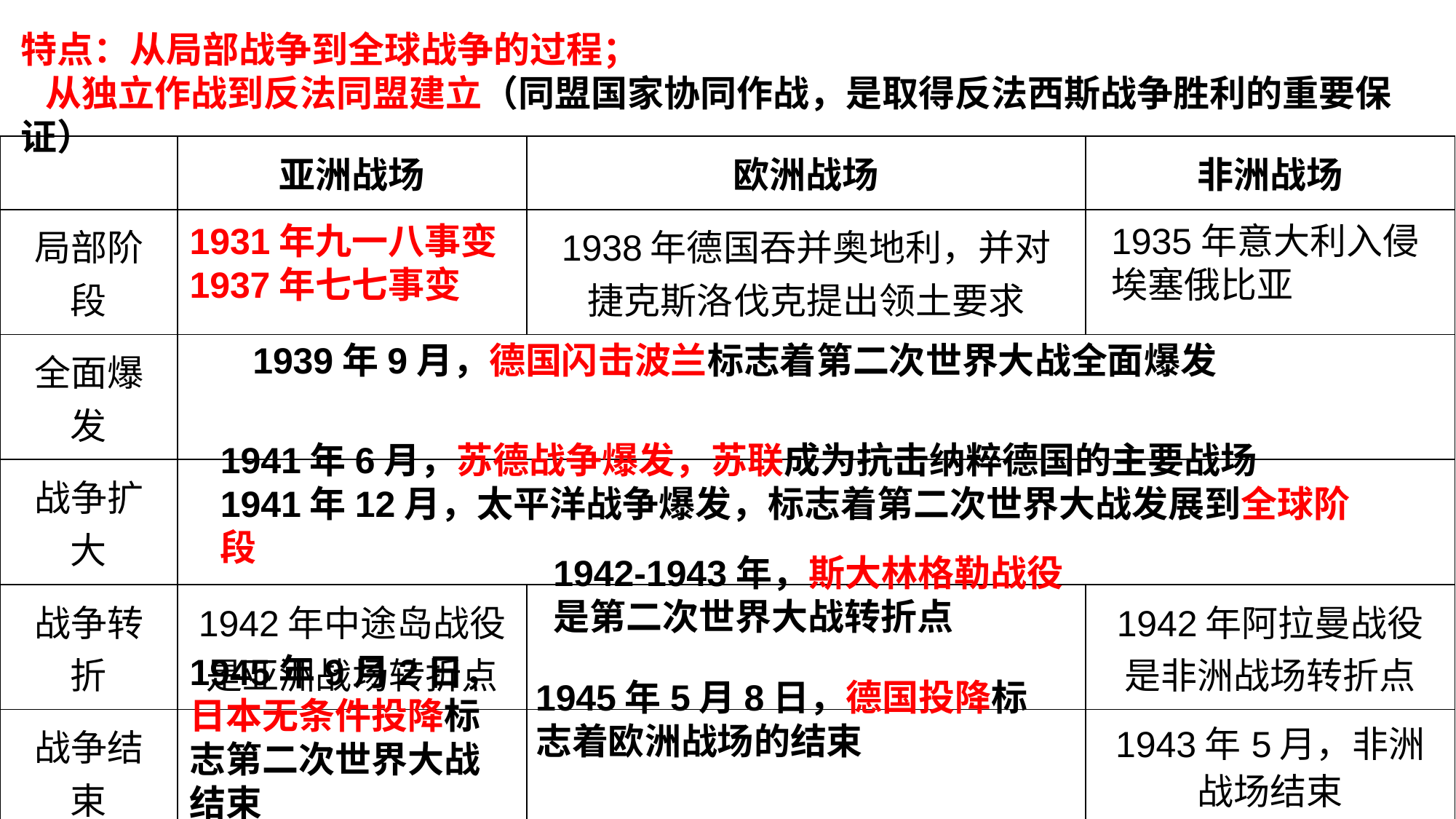

特点：从局部战争到全球战争的过程；
  从独立作战到反法同盟建立（同盟国家协同作战，是取得反法西斯战争胜利的重要保证）
|  | 亚洲战场 | 欧洲战场 | 非洲战场 |
| --- | --- | --- | --- |
| 局部阶段 |  | 1938年德国吞并奥地利，并对捷克斯洛伐克提出领土要求 |  |
| 全面爆发 |  |  |  |
| 战争扩大 |  |  |  |
| 战争转折 | 1942年中途岛战役是亚洲战场转折点 |  | 1942年阿拉曼战役是非洲战场转折点 |
| 战争结束 |  |  | 1943年5月，非洲战场结束 |
1931年九一八事变
1937年七七事变
1935年意大利入侵埃塞俄比亚
1939年9月，德国闪击波兰标志着第二次世界大战全面爆发
1941年6月，苏德战争爆发，苏联成为抗击纳粹德国的主要战场
1941年12月，太平洋战争爆发，标志着第二次世界大战发展到全球阶段
1942-1943年，斯大林格勒战役是第二次世界大战转折点
1945年9月2日，
日本无条件投降标志第二次世界大战结束
1945年5月8日，德国投降标志着欧洲战场的结束